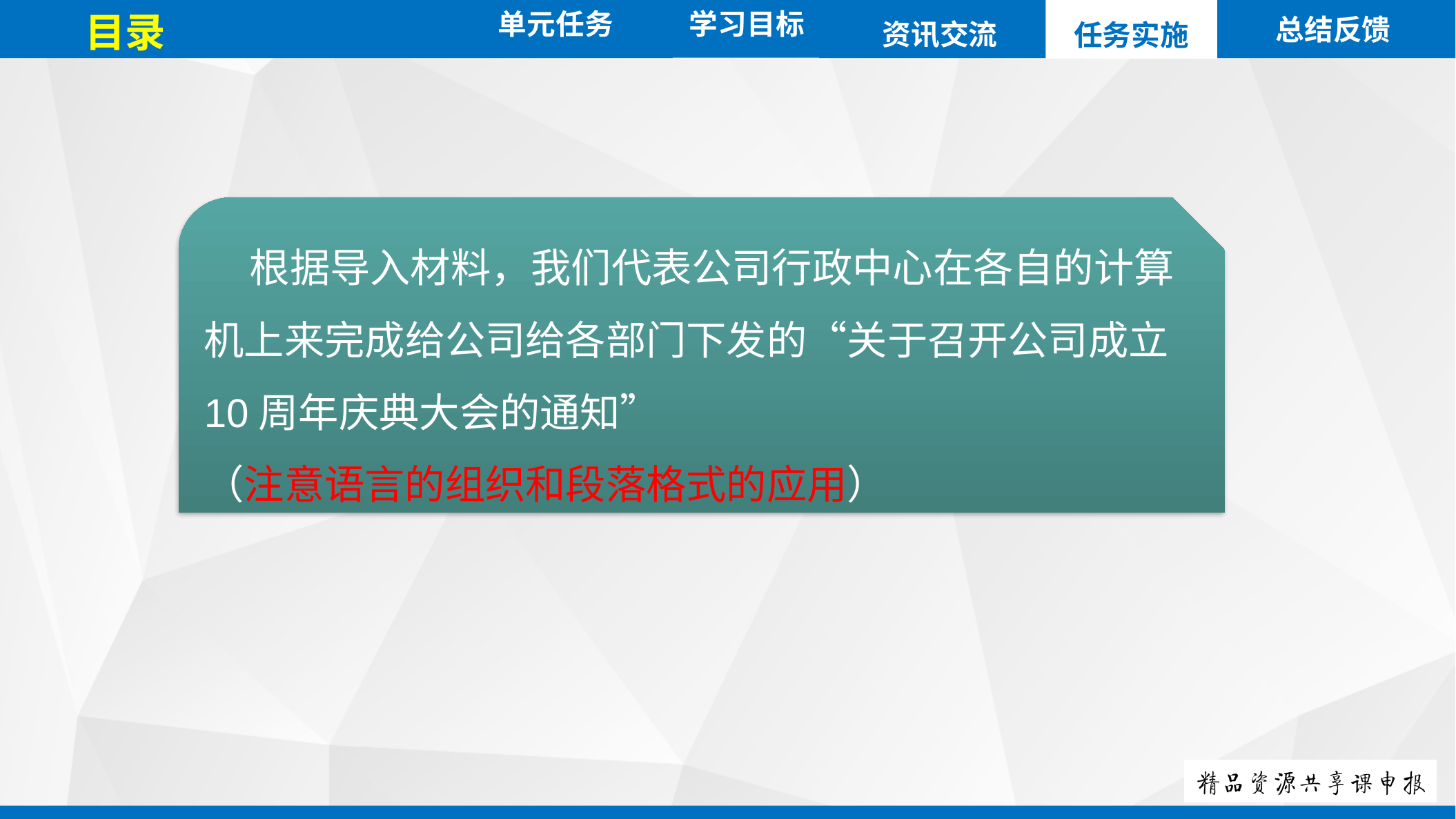

单元任务
目录
总结反馈
资讯交流
任务实施

学习目标

    根据导入材料，我们代表公司行政中心在各自的计算机上来完成给公司给各部门下发的“关于召开公司成立10周年庆典大会的通知”
（注意语言的组织和段落格式的应用）